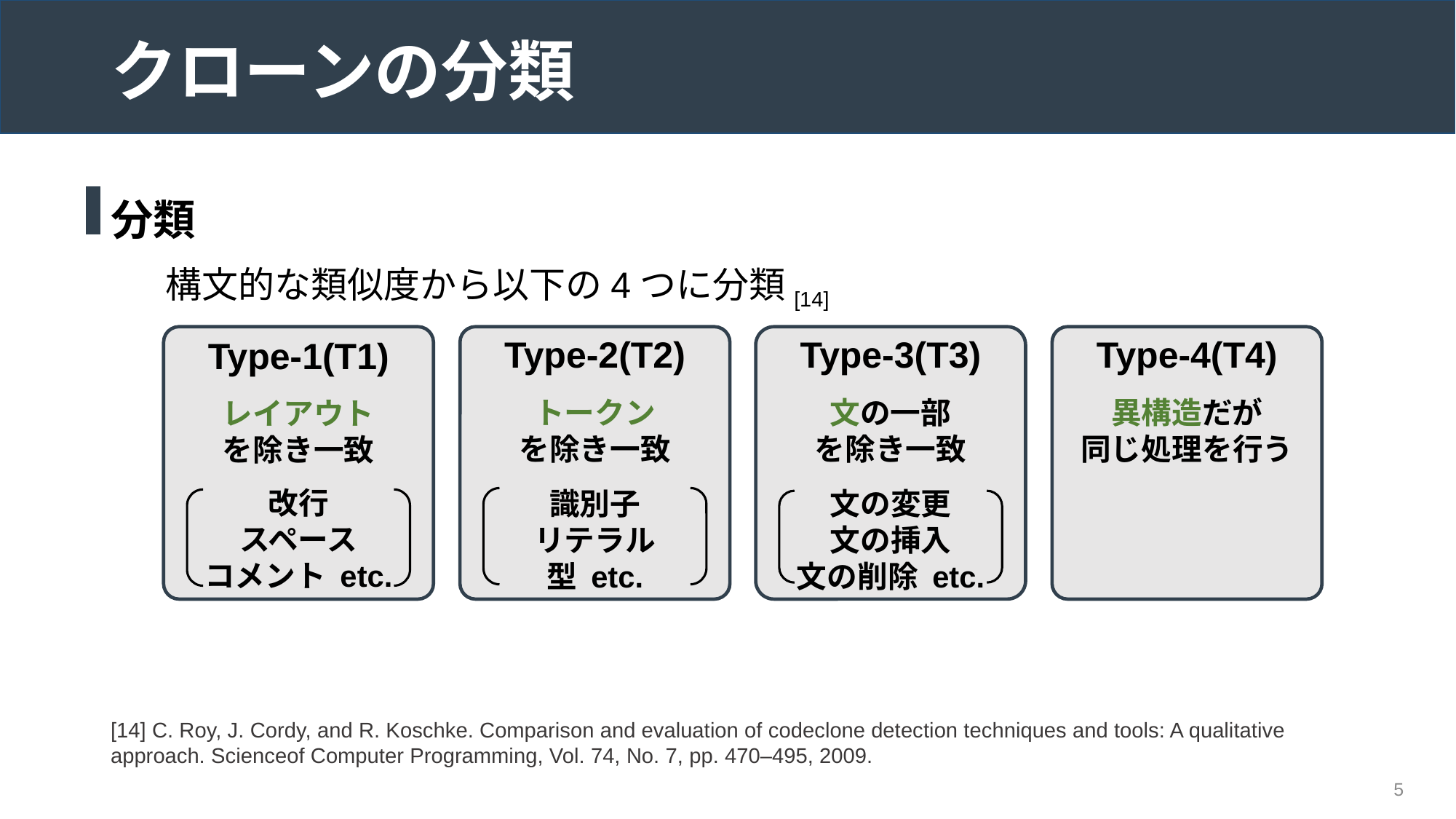

# クローンの分類
分類
構文的な類似度から以下の4つに分類[14]

Type-1(T1)

レイアウト
を除き一致

改行
スペース
コメント etc.
Type-2(T2)

トークン
を除き一致

識別子
リテラル
型 etc.
Type-3(T3)

文の一部
を除き一致

文の変更
文の挿入
文の削除 etc.
Type-4(T4)

異構造だが
同じ処理を行う

[14] C. Roy, J. Cordy, and R. Koschke. Comparison and evaluation of codeclone detection techniques and tools: A qualitative approach. Scienceof Computer Programming, Vol. 74, No. 7, pp. 470–495, 2009.
5